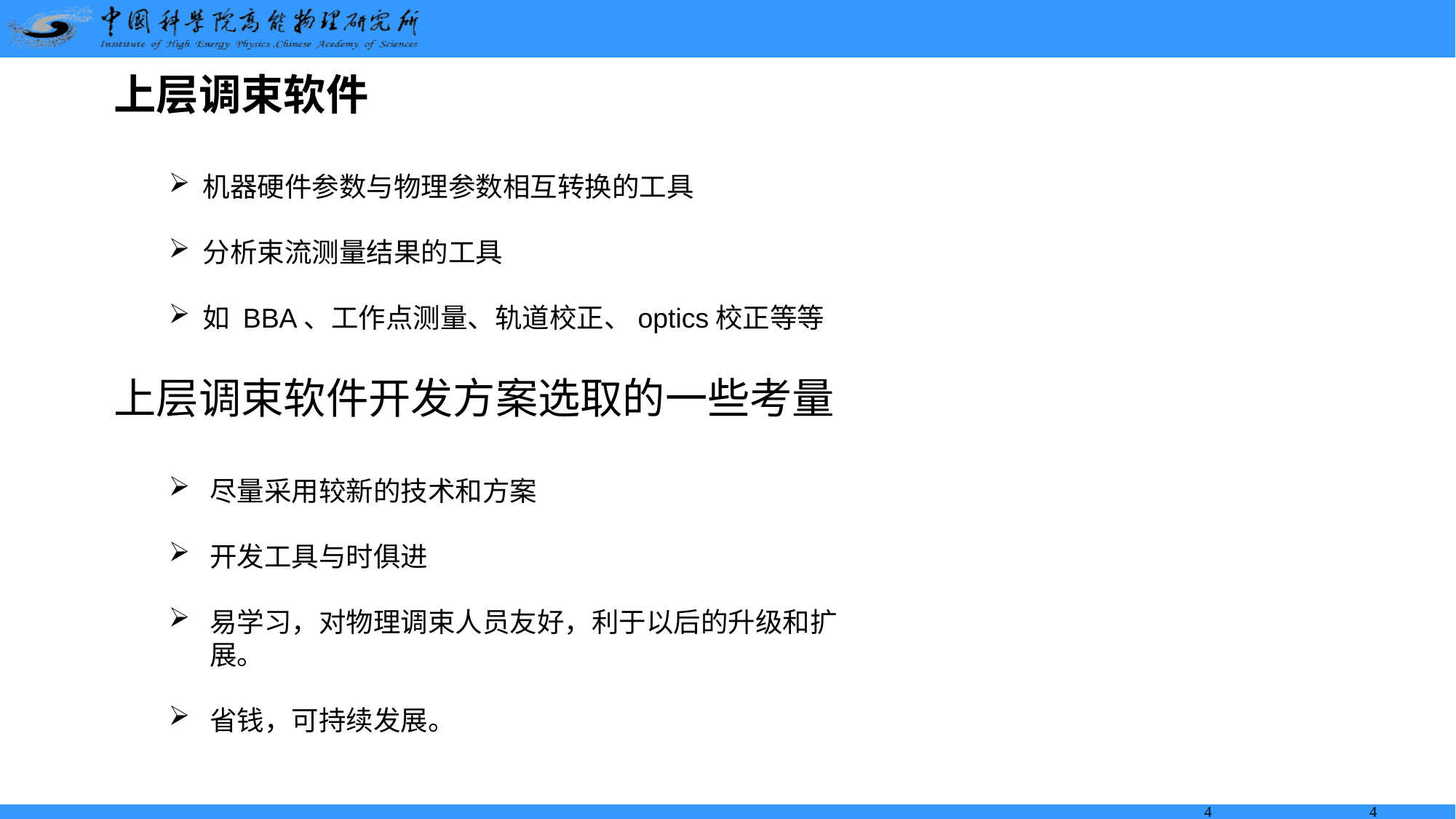

上层调束软件

机器硬件参数与物理参数相互转换的工具

分析束流测量结果的工具

如 BBA、工作点测量、轨道校正、optics校正等等
上层调束软件开发方案选取的一些考量

尽量采用较新的技术和方案

开发工具与时俱进

易学习，对物理调束人员友好，利于以后的升级和扩展。

省钱，可持续发展。
4
4